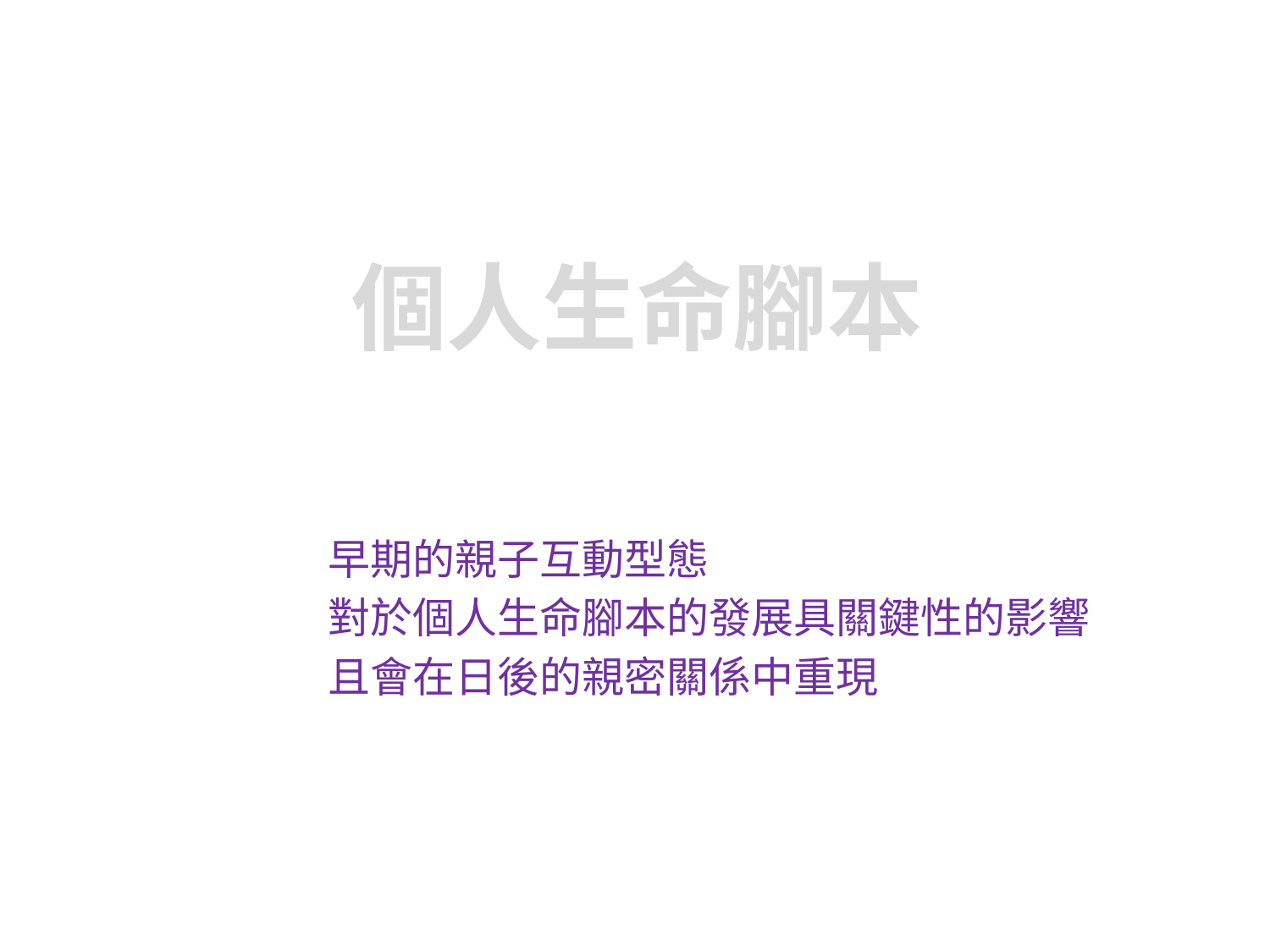

# 個人生命腳本
早期的親子互動型態
對於個人生命腳本的發展具關鍵性的影響
且會在日後的親密關係中重現